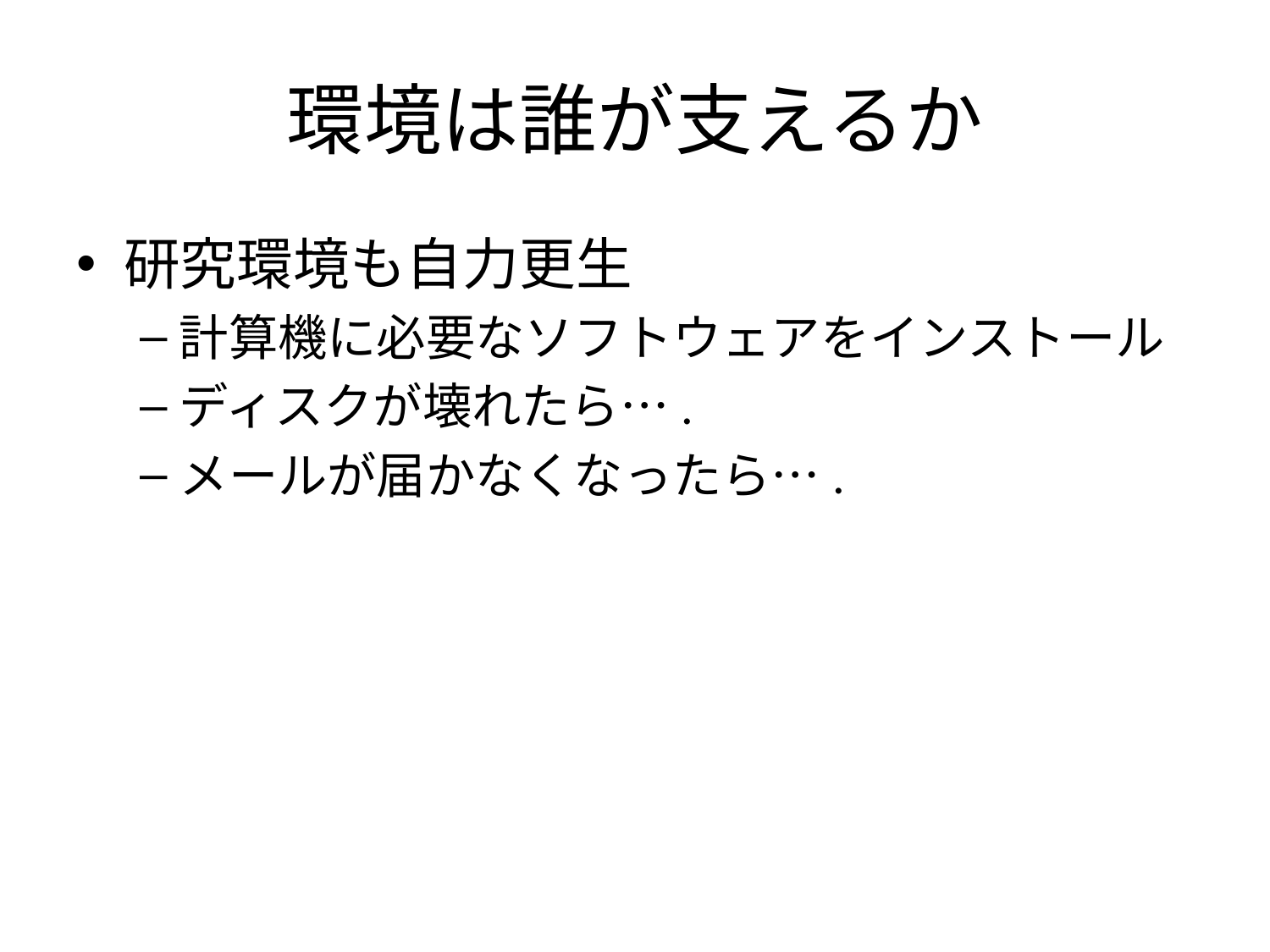

# 環境は誰が支えるか
研究環境も自力更生
計算機に必要なソフトウェアをインストール
ディスクが壊れたら….
メールが届かなくなったら….